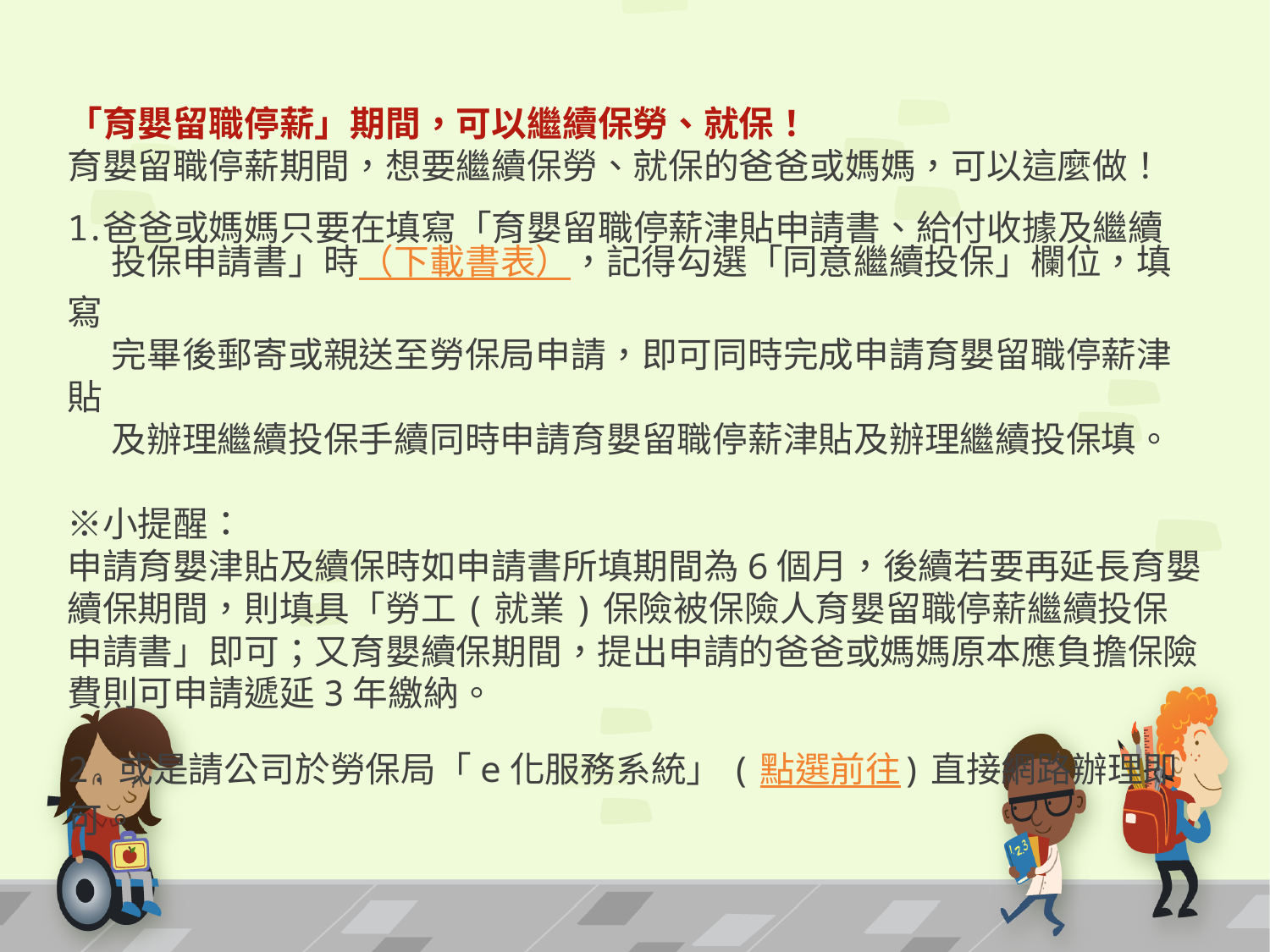

「育嬰留職停薪」期間，可以繼續保勞、就保！
育嬰留職停薪期間，想要繼續保勞、就保的爸爸或媽媽，可以這麼做！
爸爸或媽媽只要在填寫「育嬰留職停薪津貼申請書、給付收據及繼續
  投保申請書」時（下載書表），記得勾選「同意繼續投保」欄位，填寫
  完畢後郵寄或親送至勞保局申請，即可同時完成申請育嬰留職停薪津貼
  及辦理繼續投保手續同時申請育嬰留職停薪津貼及辦理繼續投保填。
※小提醒：
申請育嬰津貼及續保時如申請書所填期間為6個月，後續若要再延長育嬰續保期間，則填具「勞工(就業)保險被保險人育嬰留職停薪繼續投保申請書」即可；又育嬰續保期間，提出申請的爸爸或媽媽原本應負擔保險費則可申請遞延3年繳納。
2.或是請公司於勞保局「e化服務系統」(點選前往)直接網路辦理即可。